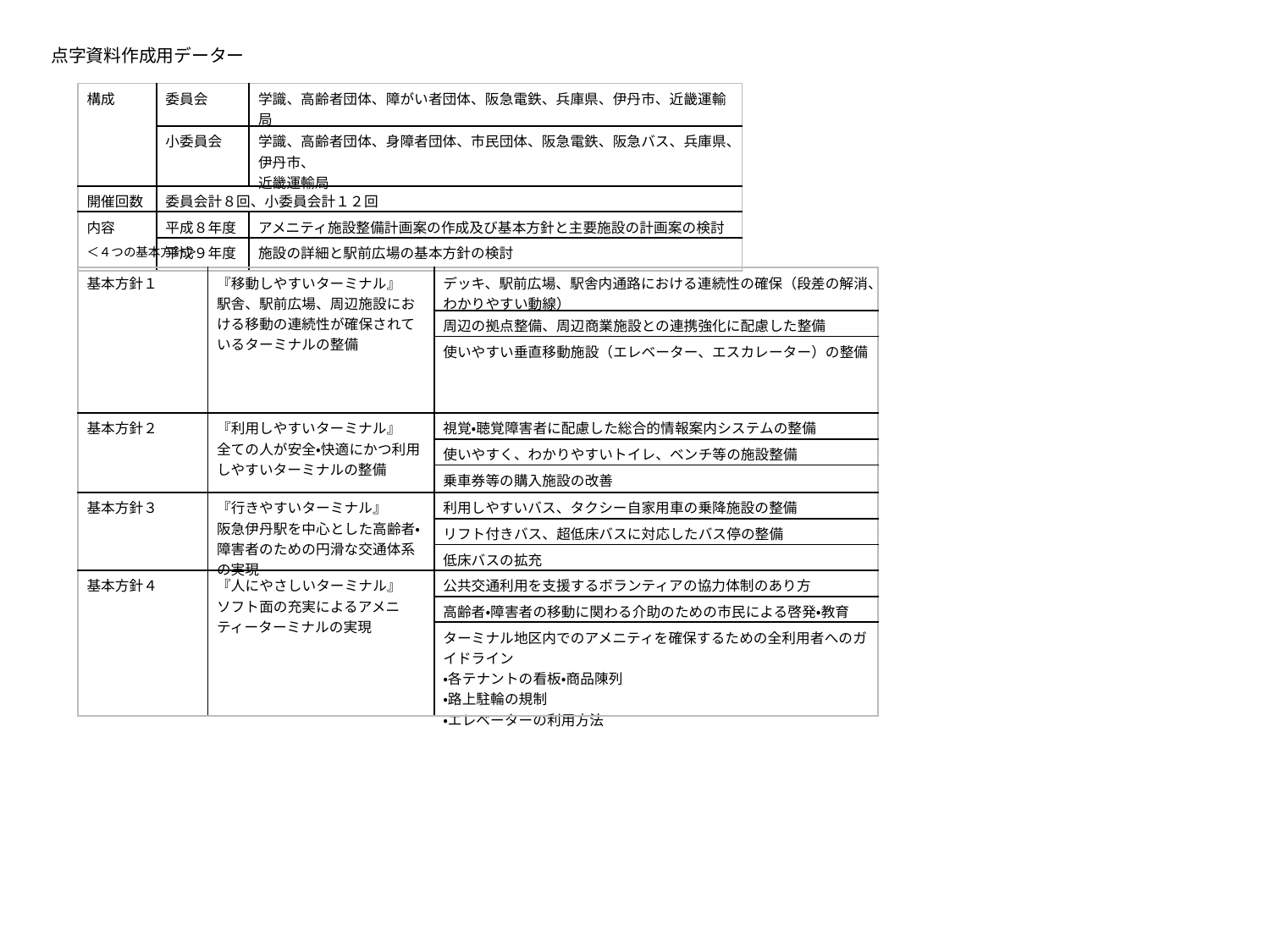

点字資料作成用データー

| 構成 | 委員会 | 学識、高齢者団体、障がい者団体、阪急電鉄、兵庫県、伊丹市、近畿運輸局 |
| --- | --- | --- |
|  | 小委員会 | 学識、高齢者団体、身障者団体、市民団体、阪急電鉄、阪急バス、兵庫県、伊丹市、 近畿運輸局 |
| 開催回数 | 委員会計８回、小委員会計１２回 |  |
| 内容 | 平成８年度 | アメニティ施設整備計画案の作成及び基本方針と主要施設の計画案の検討 |
|  | 平成９年度 | 施設の詳細と駅前広場の基本方針の検討 |
＜４つの基本方針＞
| 基本方針１ | 『移動しやすいターミナル』 駅舎、駅前広場、周辺施設における移動の連続性が確保されているターミナルの整備 | デッキ、駅前広場、駅舎内通路における連続性の確保（段差の解消、わかりやすい動線） |
| --- | --- | --- |
|  |  | 周辺の拠点整備、周辺商業施設との連携強化に配慮した整備 |
|  |  | 使いやすい垂直移動施設（エレベーター、エスカレーター）の整備 |
| 基本方針２ | 『利用しやすいターミナル』 全ての人が安全・快適にかつ利用しやすいターミナルの整備 | 視覚・聴覚障害者に配慮した総合的情報案内システムの整備 |
|  |  | 使いやすく、わかりやすいトイレ、ベンチ等の施設整備 |
|  |  | 乗車券等の購入施設の改善 |
| 基本方針３ | 『行きやすいターミナル』 阪急伊丹駅を中心とした高齢者・障害者のための円滑な交通体系の実現 | 利用しやすいバス、タクシー自家用車の乗降施設の整備 |
|  |  | リフト付きバス、超低床バスに対応したバス停の整備 |
|  |  | 低床バスの拡充 |
| 基本方針４ | 『人にやさしいターミナル』 ソフト面の充実によるアメニティーターミナルの実現 | 公共交通利用を支援するボランティアの協力体制のあり方 |
|  |  | 高齢者・障害者の移動に関わる介助のための市民による啓発・教育 |
|  |  | ターミナル地区内でのアメニティを確保するための全利用者へのガイドライン ・各テナントの看板・商品陳列 ・路上駐輪の規制 ・エレベーターの利用方法 |